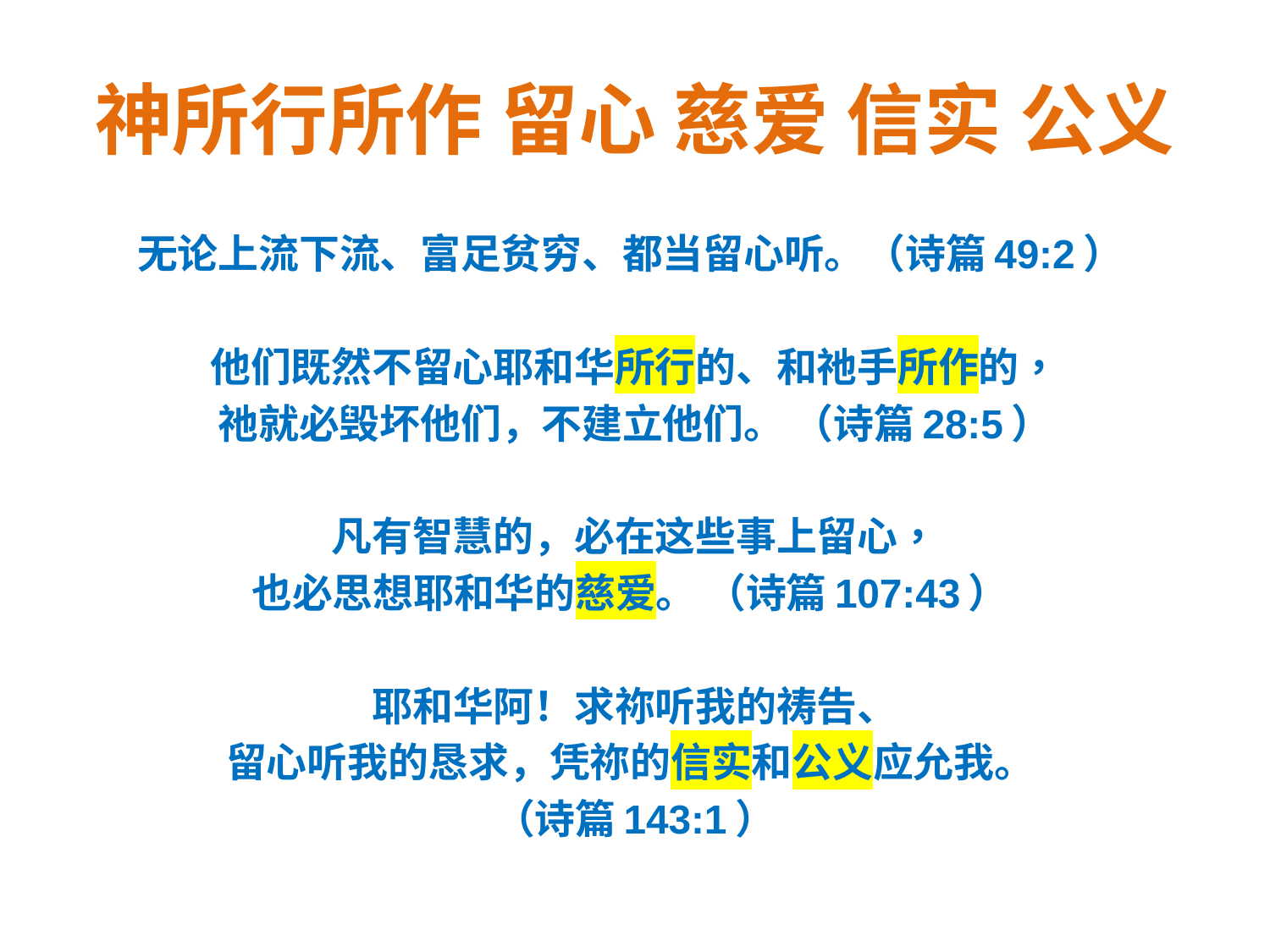

# 神所行所作 留心 慈爱 信实 公义
无论上流下流、富足贫穷、都当留心听。（诗篇49:2）

他们既然不留心耶和华所行的、和祂手所作的，
祂就必毁坏他们，不建立他们。 （诗篇28:5）

凡有智慧的，必在这些事上留心，
也必思想耶和华的慈爱。 （诗篇107:43）

耶和华阿！求祢听我的祷告、
留心听我的恳求，凭祢的信实和公义应允我。
（诗篇143:1）